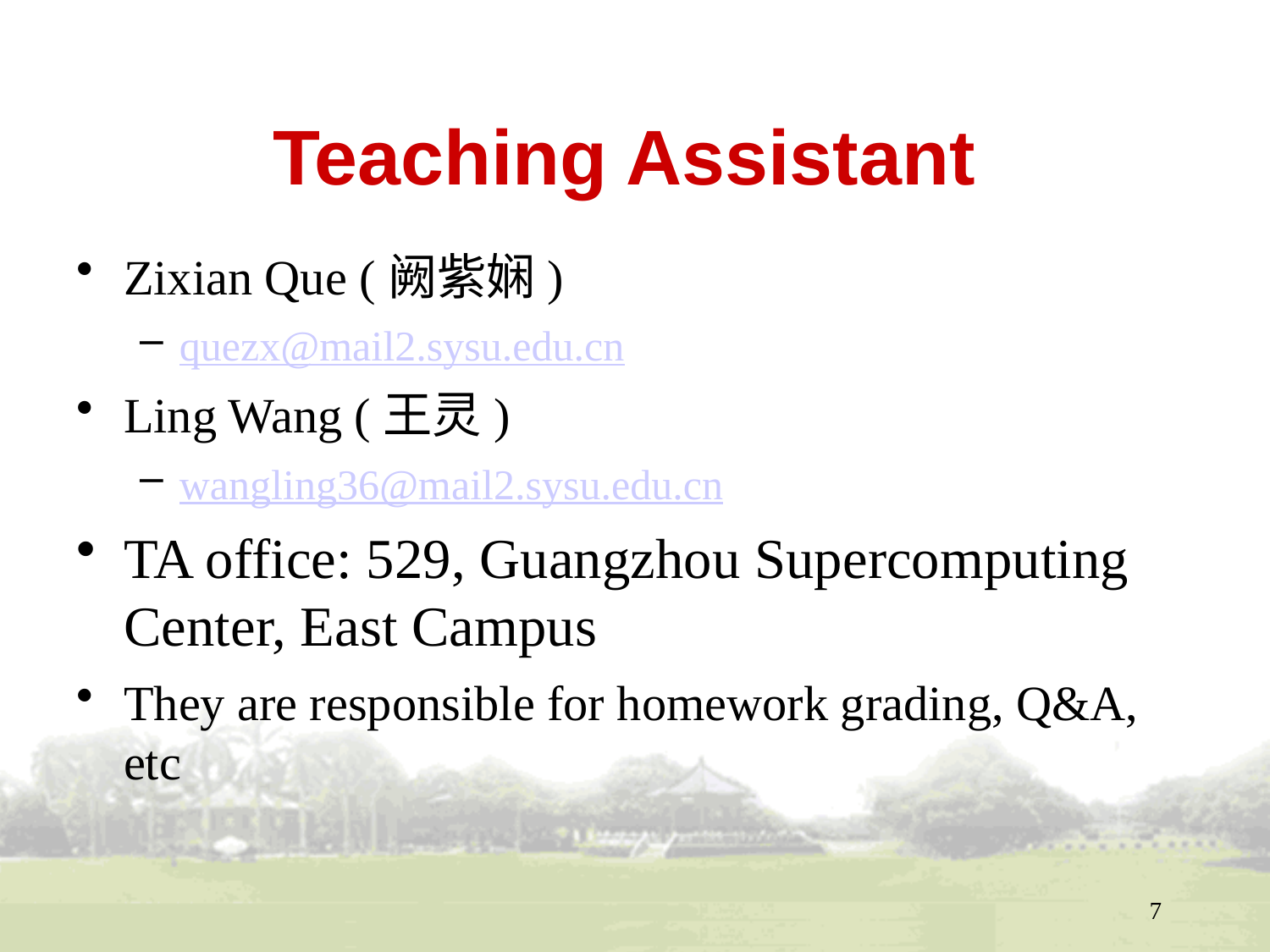

# Teaching Assistant
Zixian Que (阙紫娴)
quezx@mail2.sysu.edu.cn
Ling Wang (王灵)
wangling36@mail2.sysu.edu.cn
TA office: 529, Guangzhou Supercomputing Center, East Campus
They are responsible for homework grading, Q&A, etc
7